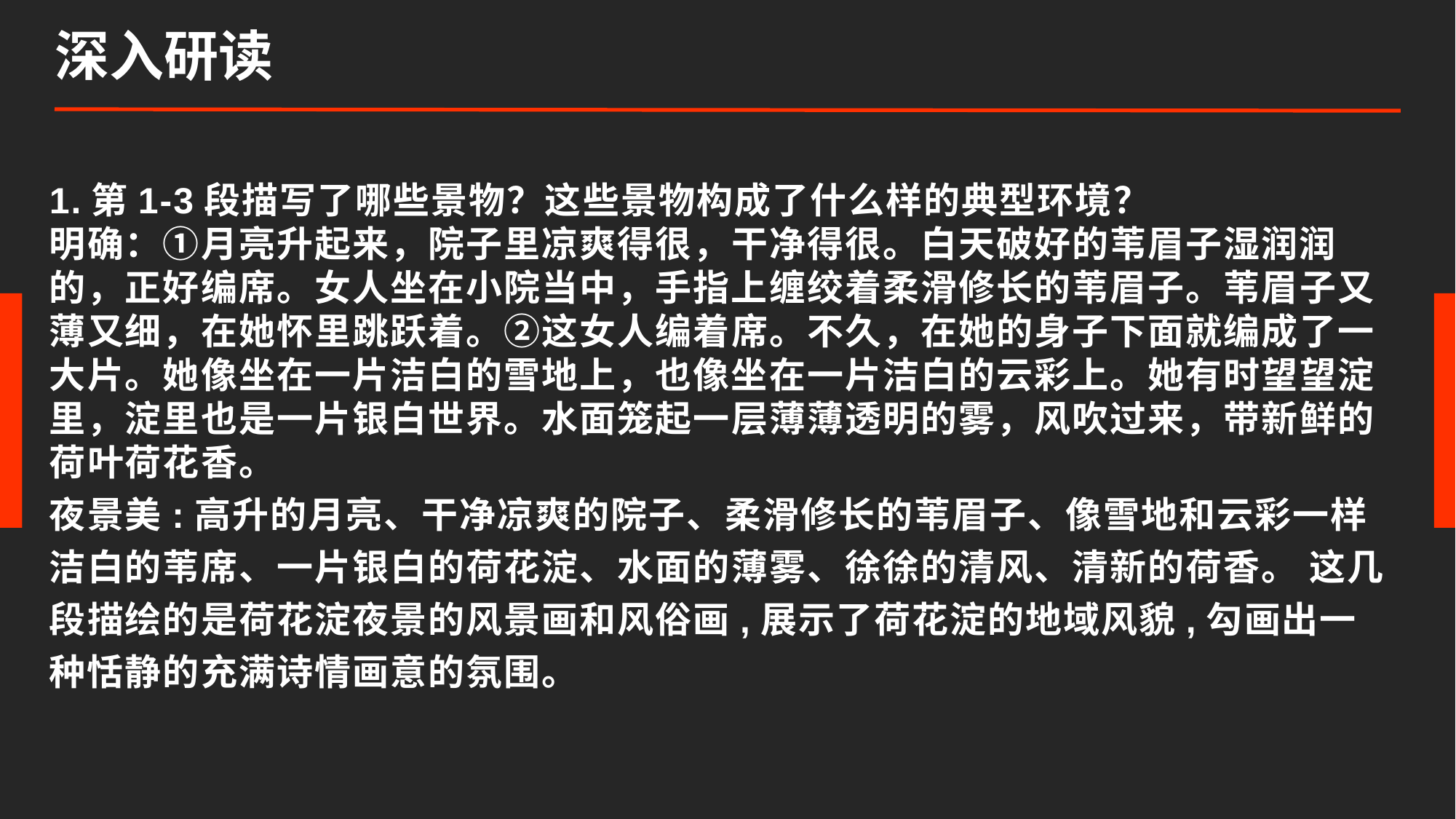

深入研读
1.第1-3段描写了哪些景物？这些景物构成了什么样的典型环境？
明确：①月亮升起来，院子里凉爽得很，干净得很。白天破好的苇眉子湿润润的，正好编席。女人坐在小院当中，手指上缠绞着柔滑修长的苇眉子。苇眉子又薄又细，在她怀里跳跃着。②这女人编着席。不久，在她的身子下面就编成了一大片。她像坐在一片洁白的雪地上，也像坐在一片洁白的云彩上。她有时望望淀里，淀里也是一片银白世界。水面笼起一层薄薄透明的雾，风吹过来，带新鲜的荷叶荷花香。
夜景美:高升的月亮、干净凉爽的院子、柔滑修长的苇眉子、像雪地和云彩一样洁白的苇席、一片银白的荷花淀、水面的薄雾、徐徐的清风、清新的荷香。 这几段描绘的是荷花淀夜景的风景画和风俗画,展示了荷花淀的地域风貌,勾画出一种恬静的充满诗情画意的氛围。